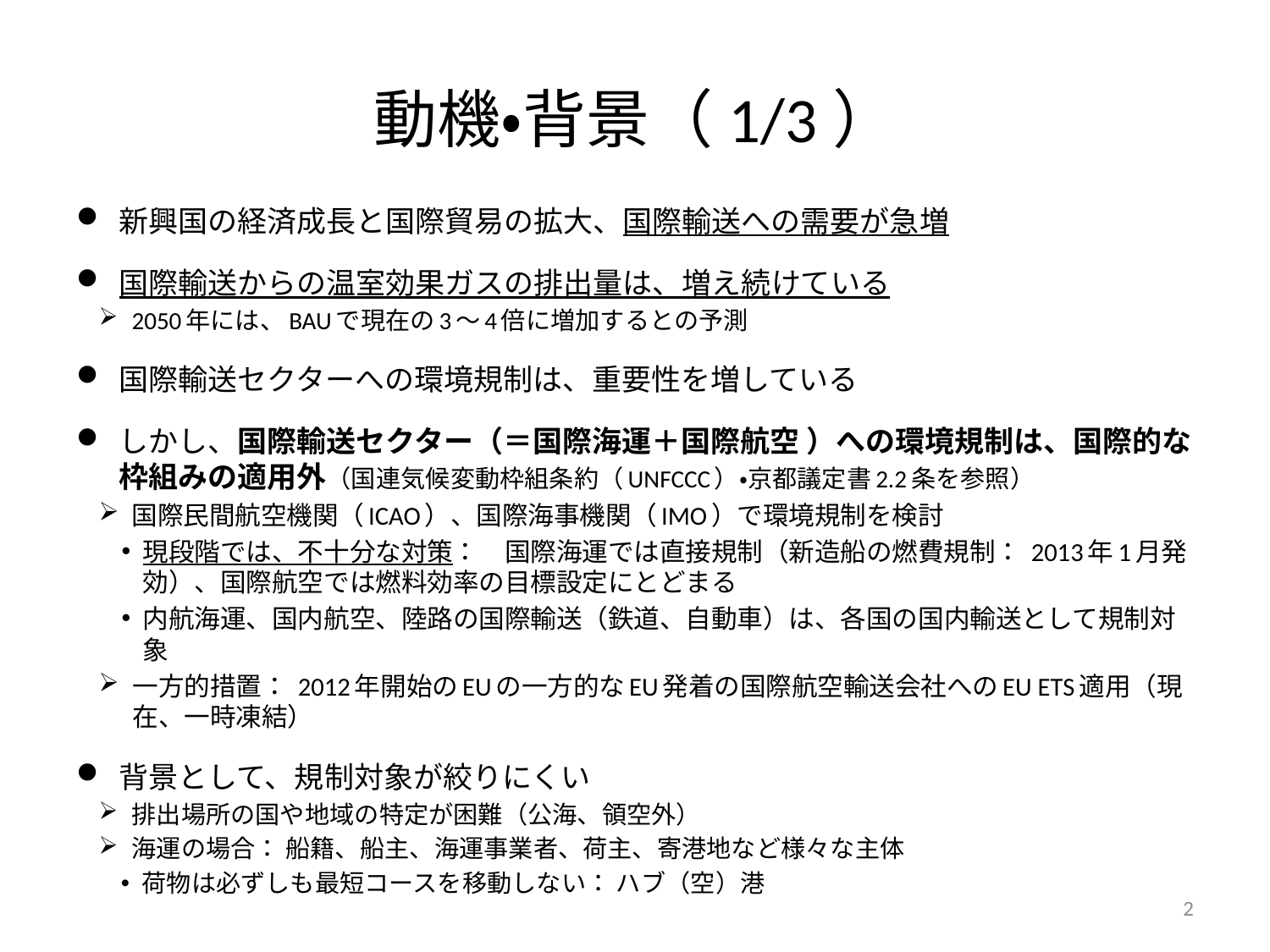

# 動機・背景（1/3）
新興国の経済成長と国際貿易の拡大、国際輸送への需要が急増

国際輸送からの温室効果ガスの排出量は、増え続けている
2050年には、BAUで現在の3～4倍に増加するとの予測

国際輸送セクターへの環境規制は、重要性を増している

しかし、国際輸送セクター（＝国際海運＋国際航空 ）への環境規制は、国際的な枠組みの適用外（国連気候変動枠組条約（UNFCCC）・京都議定書2.2条を参照）
国際民間航空機関（ICAO）、国際海事機関（IMO）で環境規制を検討
現段階では、不十分な対策：　国際海運では直接規制（新造船の燃費規制： 2013年1月発効）、国際航空では燃料効率の目標設定にとどまる
内航海運、国内航空、陸路の国際輸送（鉄道、自動車）は、各国の国内輸送として規制対象
一方的措置： 2012年開始のEUの一方的なEU発着の国際航空輸送会社へのEU ETS適用（現在、一時凍結）

背景として、規制対象が絞りにくい
排出場所の国や地域の特定が困難（公海、領空外）
海運の場合： 船籍、船主、海運事業者、荷主、寄港地など様々な主体
荷物は必ずしも最短コースを移動しない： ハブ（空）港
2